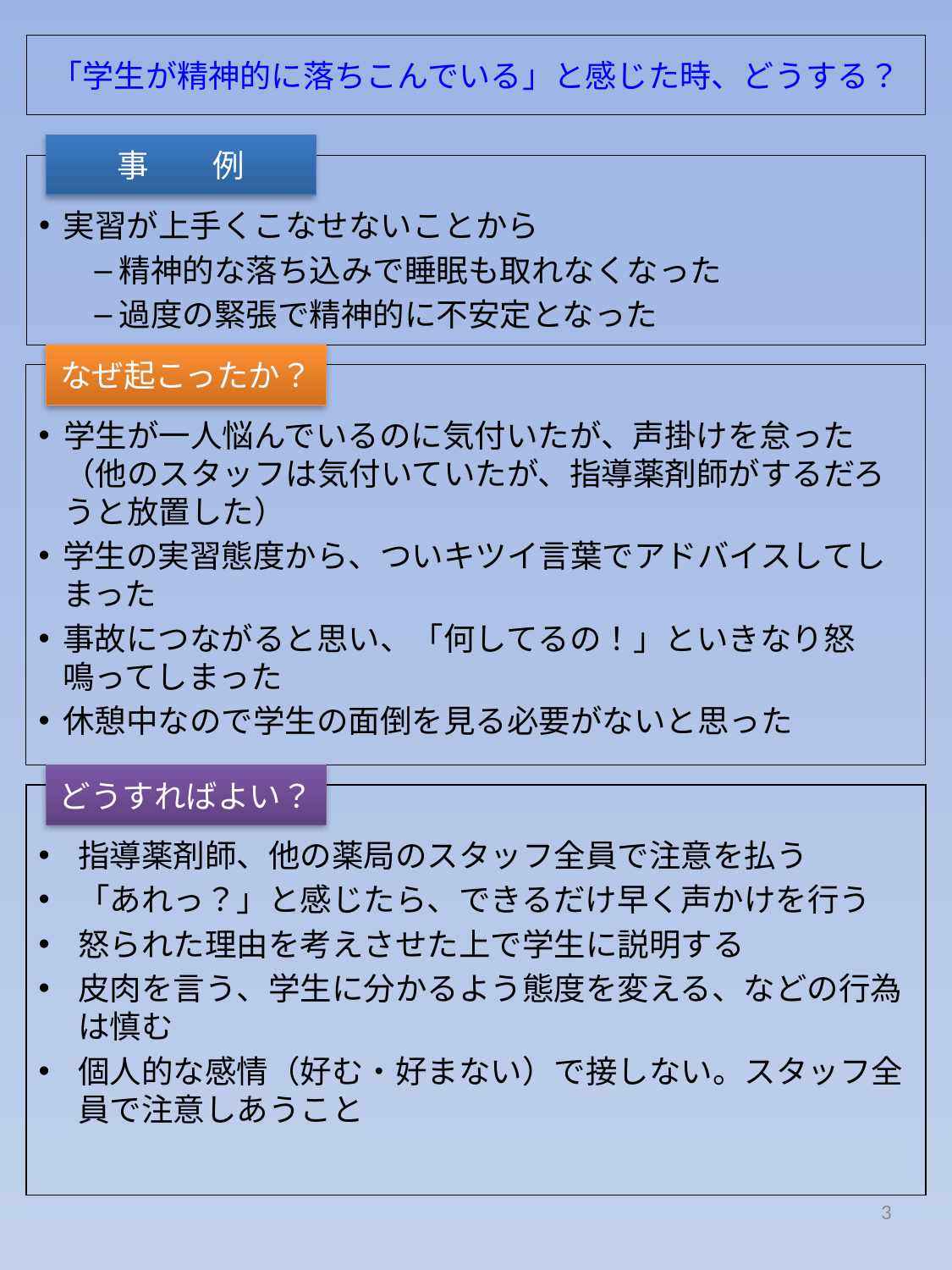

# 「学生が精神的に落ちこんでいる」と感じた時、どうする？
事　　例

実習が上手くこなせないことから
精神的な落ち込みで睡眠も取れなくなった
過度の緊張で精神的に不安定となった
なぜ起こったか？

学生が一人悩んでいるのに気付いたが、声掛けを怠った（他のスタッフは気付いていたが、指導薬剤師がするだろうと放置した）
学生の実習態度から、ついキツイ言葉でアドバイスしてしまった
事故につながると思い、「何してるの！」といきなり怒鳴ってしまった
休憩中なので学生の面倒を見る必要がないと思った

どうすればよい？

指導薬剤師、他の薬局のスタッフ全員で注意を払う
「あれっ？」と感じたら、できるだけ早く声かけを行う
怒られた理由を考えさせた上で学生に説明する
皮肉を言う、学生に分かるよう態度を変える、などの行為は慎む
個人的な感情（好む・好まない）で接しない。スタッフ全員で注意しあうこと

3